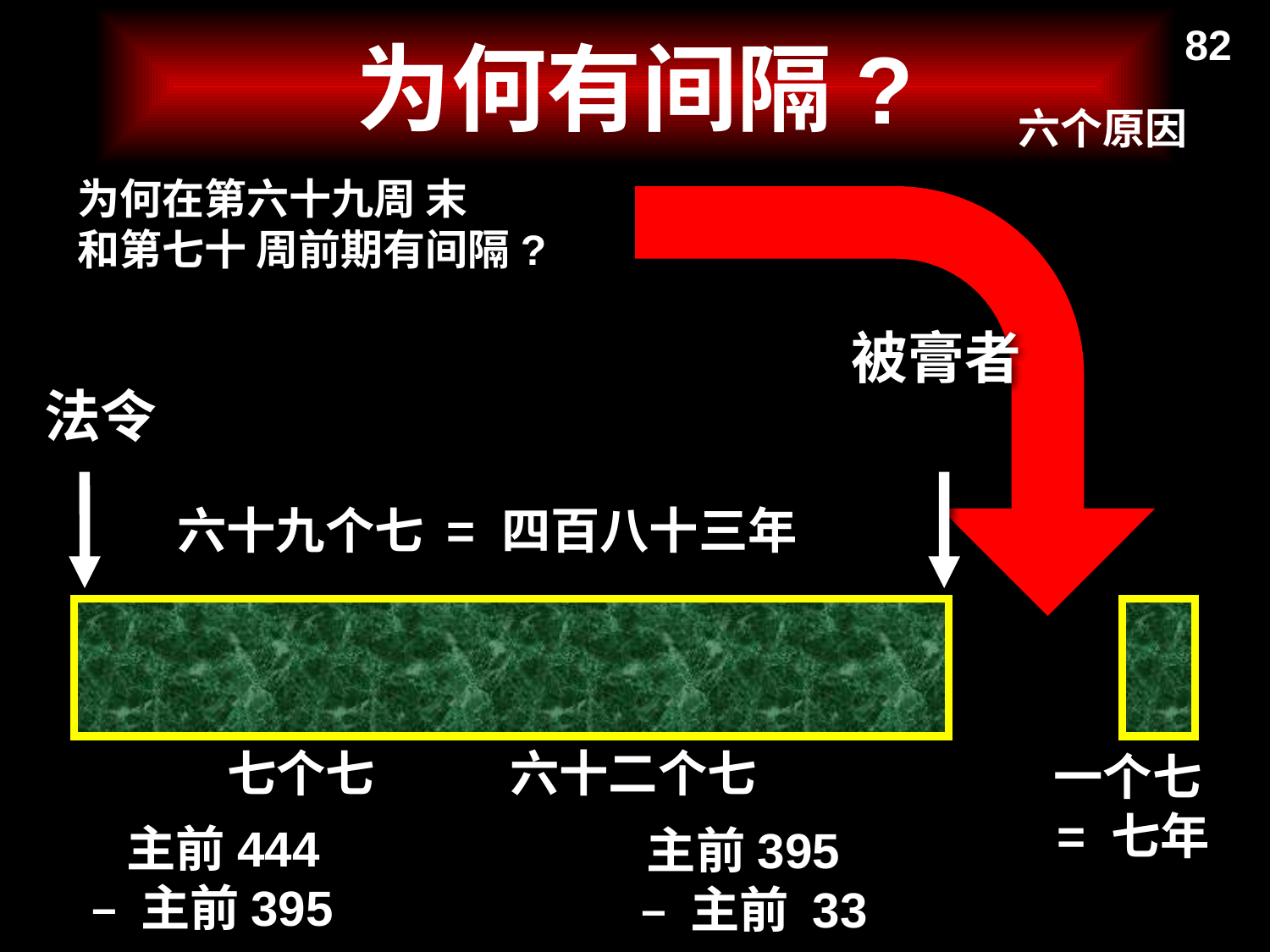

# 为何有间隔?
82
六个原因

为何在第六十九周 末
和第七十 周前期有间隔?
被膏者

法令

六十九个七 = 四百八十三年

七个七            六十二个七
一个七
= 七年
主前444
– 主前395
主前395
– 主前 33